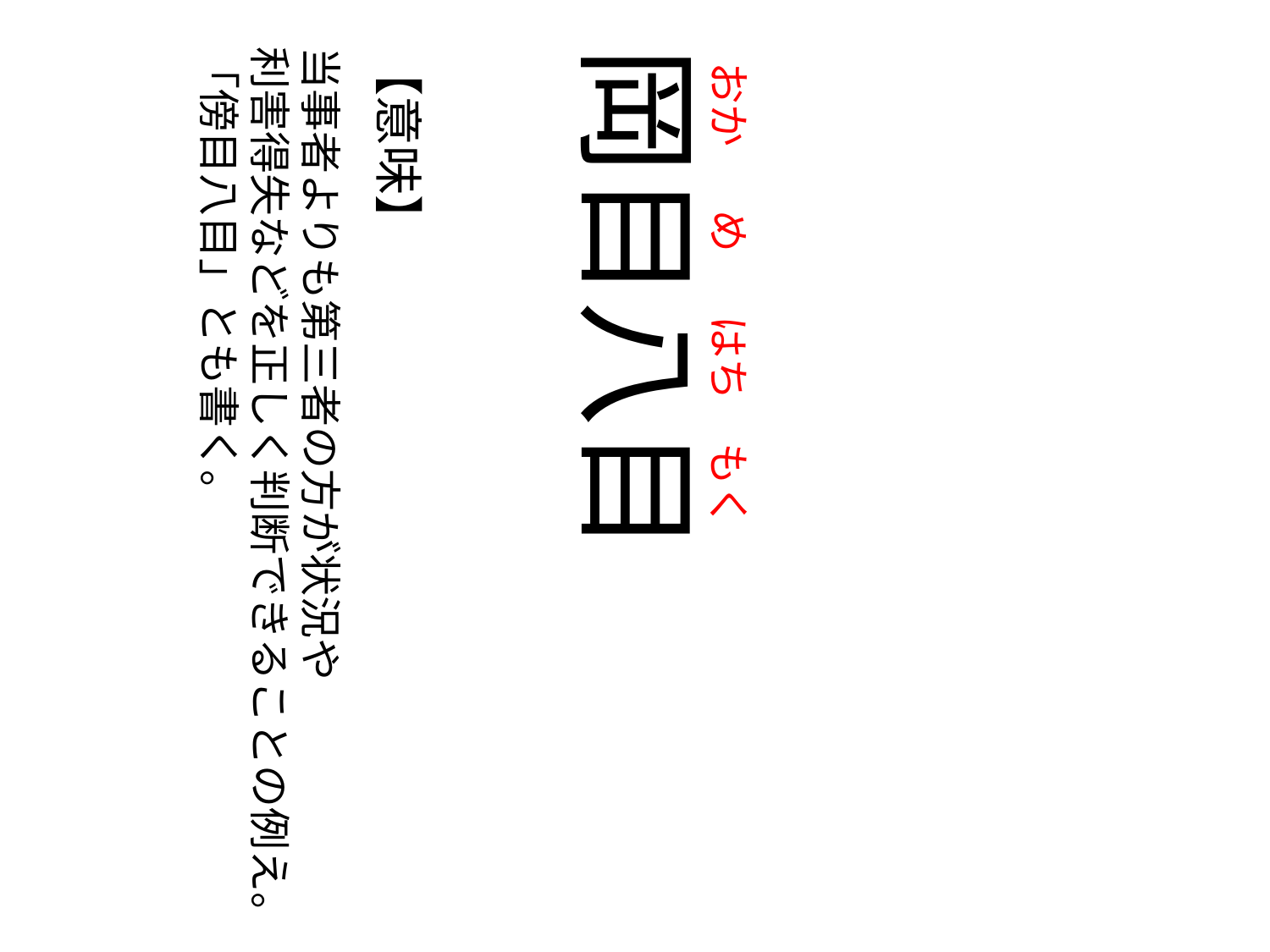

おか
の
め
の
はち
の
もく
当事者よりも第三者の方が状況や
利害得失などを正しく判断できることの例え。
「傍目八目」とも書く。
【意味】
岡目八目